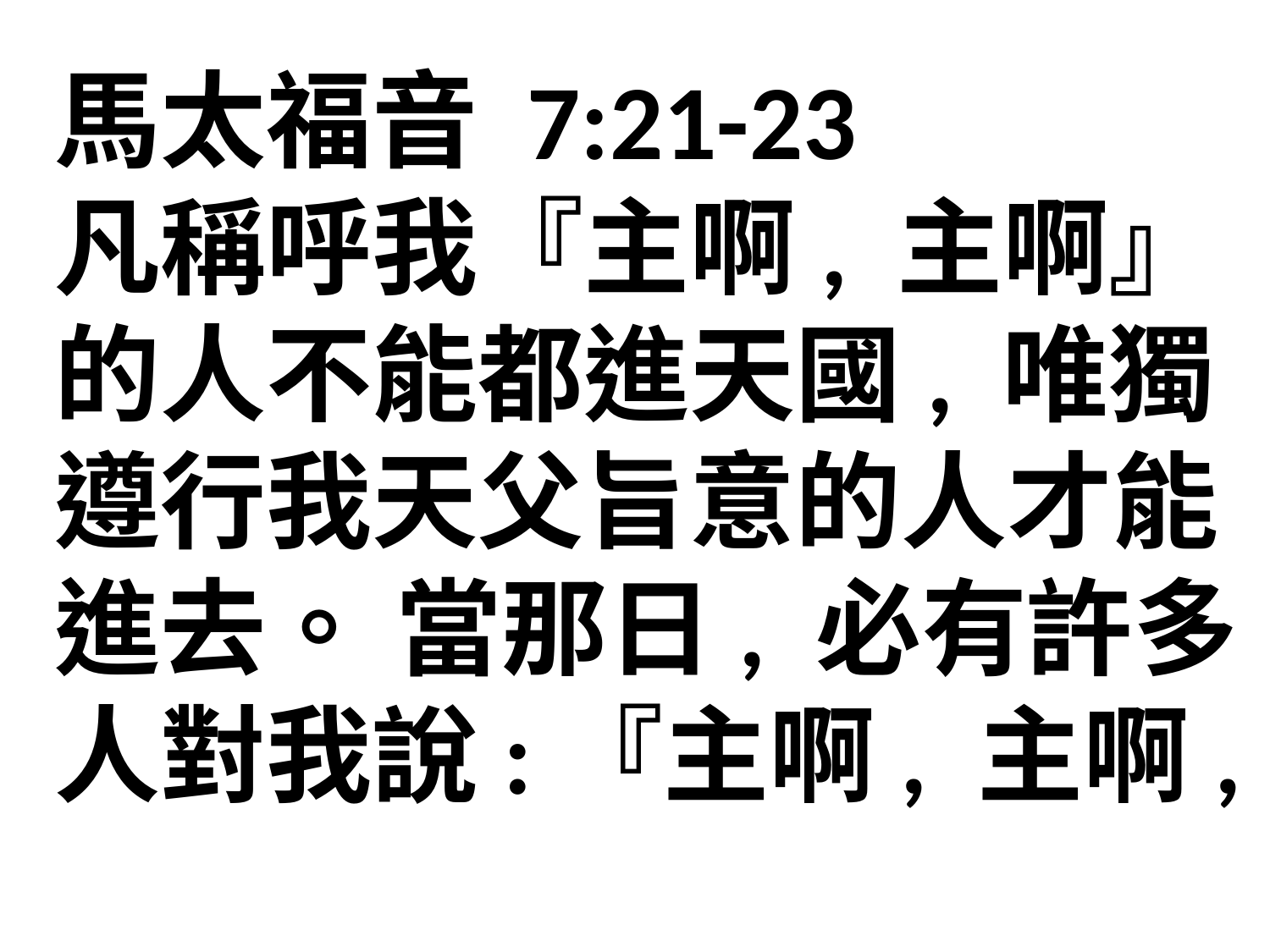

馬太福音 7:21-23
凡稱呼我『主啊, 主啊』的人不能都進天國, 唯獨遵行我天父旨意的人才能進去。 當那日, 必有許多人對我說:『主啊, 主啊,

我們不是奉你的名傳道, 奉你的名趕鬼, 奉你的名行許多異能嗎?』 我就明明地告訴他們說:『我從來不認識你們。你們這些作惡的人, 離開我去吧!』

Matthew 7:21-23 - “Not everyone who says to me, ‘Lord, Lord,’ will enter the kingdom of heaven, but only the one who does the will of my Father who is in heaven.  Many will say to me on that day, ‘Lord, Lord, did we not prophesy in your name and in your name drive out demons and in your name perform many miracles?’ Then I will tell them plainly, ‘I never knew you. Away from me, you evildoers!’